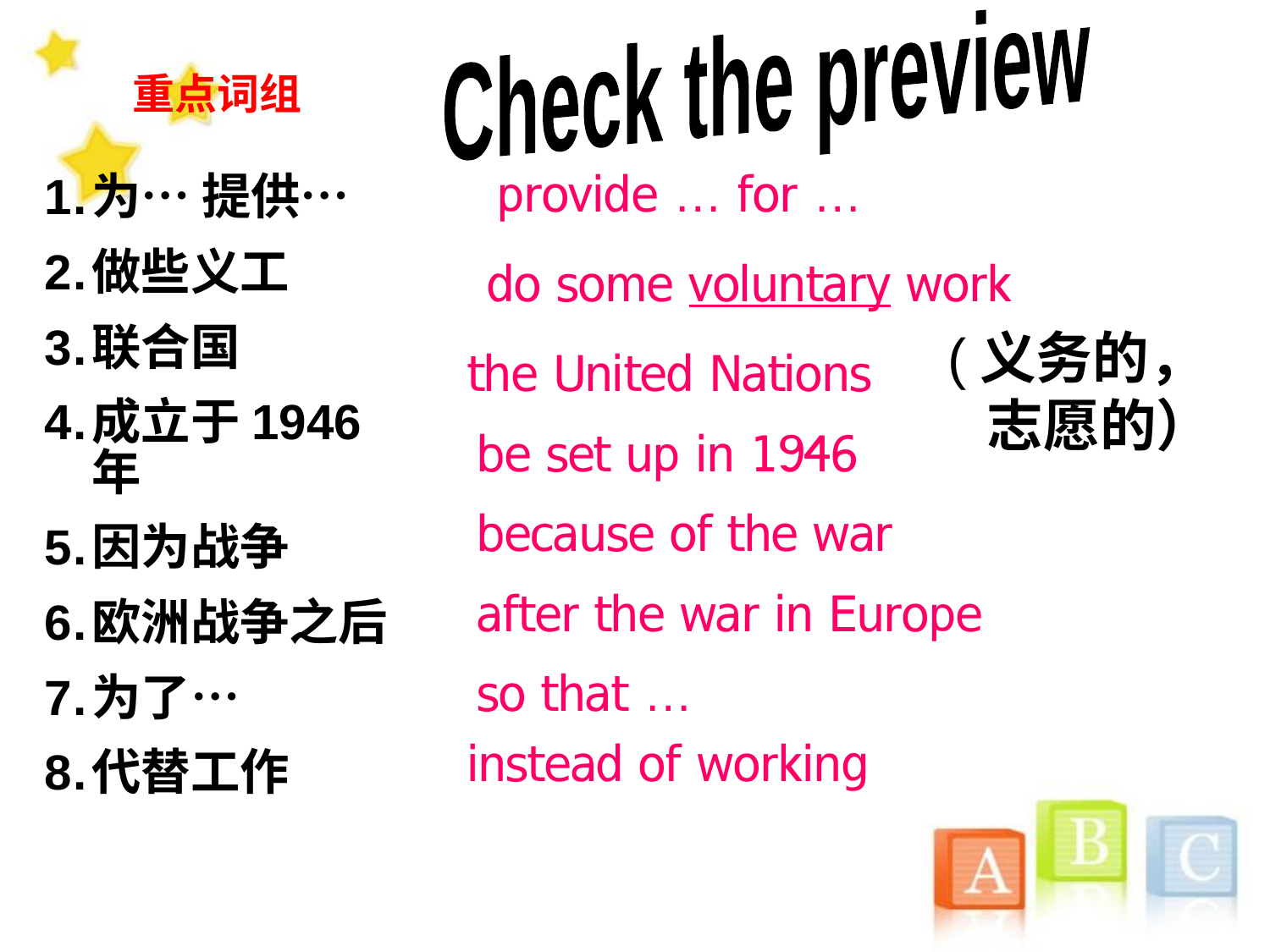

Check the preview
重点词组
provide … for …
为… 提供…
做些义工
联合国
成立于1946年
因为战争
欧洲战争之后
为了…
代替工作
do some voluntary work

(义务的，
  志愿的）
the United Nations
be set up in 1946
because of the war
after the war in Europe
so that …
instead of working